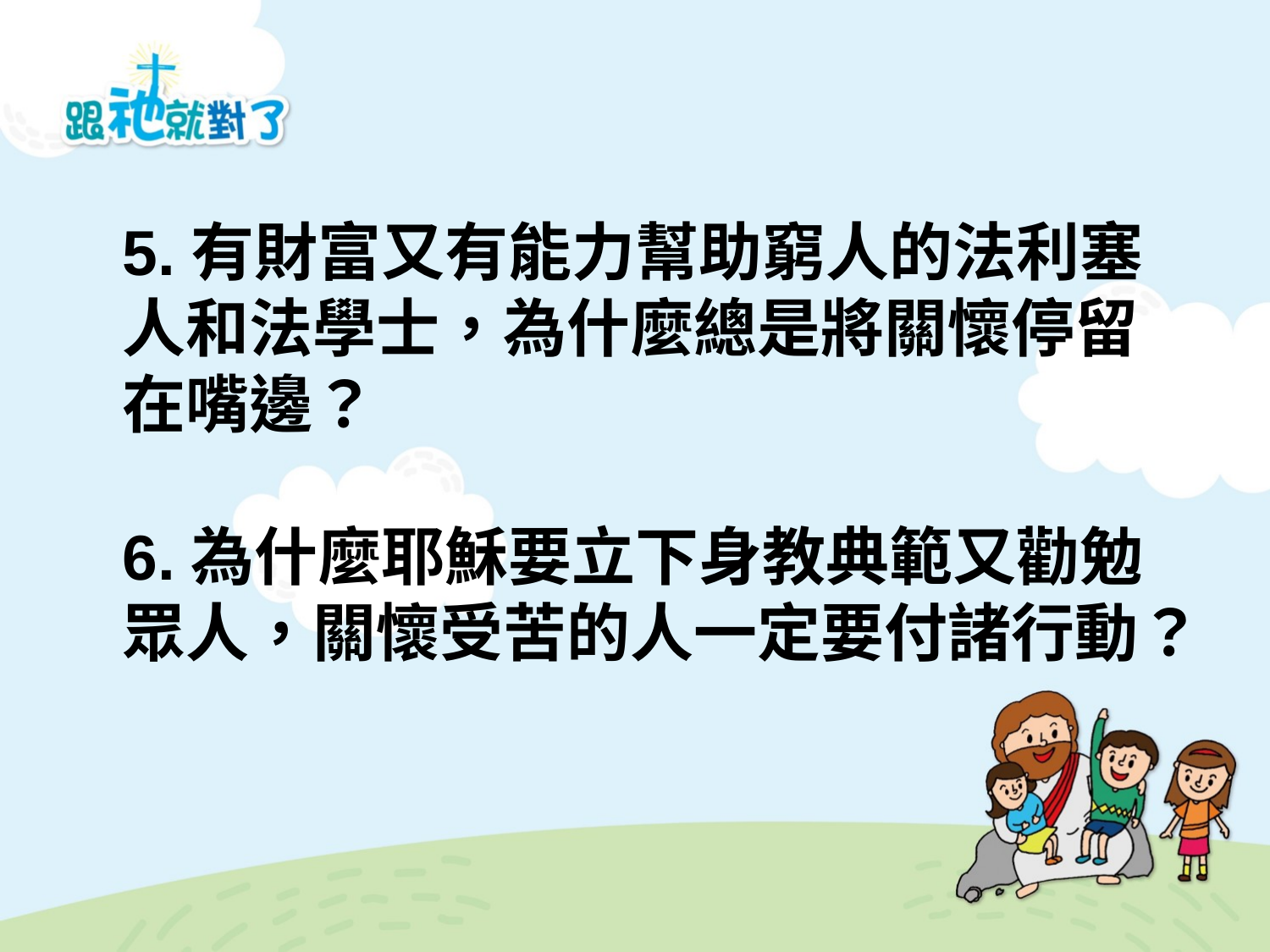

5.有財富又有能力幫助窮人的法利塞人和法學士，為什麼總是將關懷停留在嘴邊？

6.為什麼耶穌要立下身教典範又勸勉眾人，關懷受苦的人一定要付諸行動？